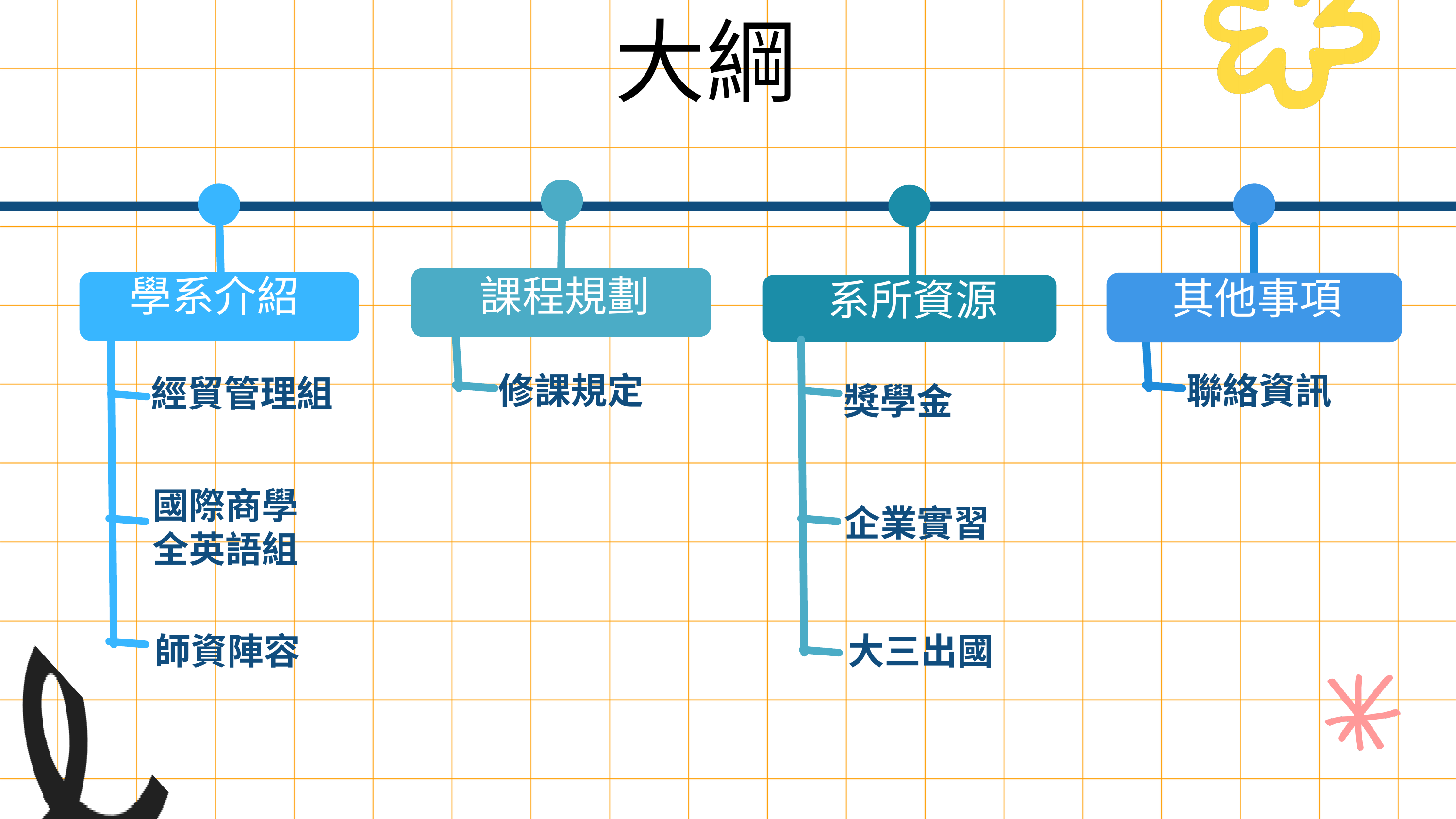

大綱

學系介紹
 課程規劃

 其他事項
 系所資源

修課規定
聯絡資訊

經貿管理組

獎學金
國際商學
全英語組
企業實習

師資陣容
大三出國